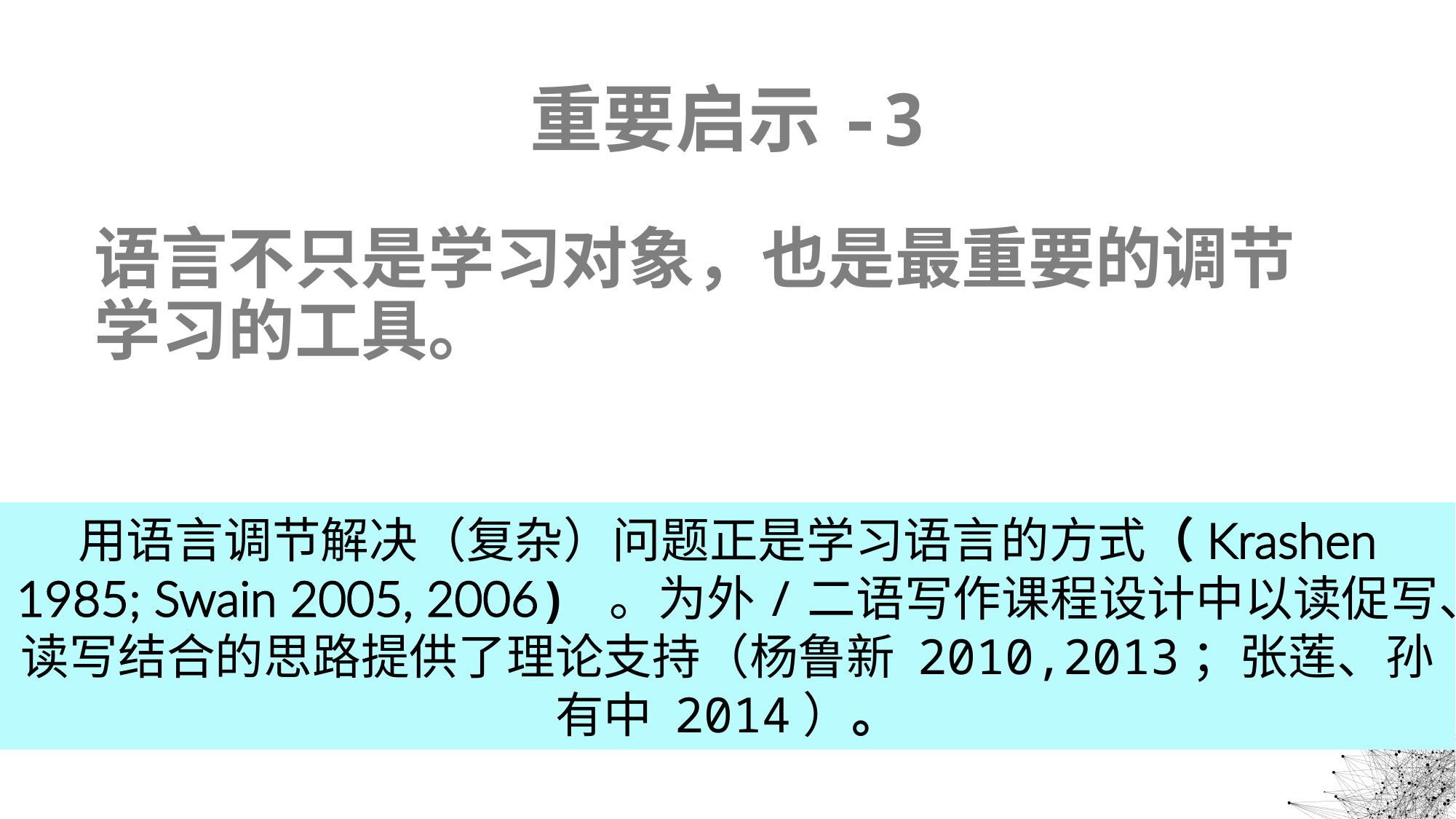

# 重要启示-3
语言不只是学习对象，也是最重要的调节学习的工具。

用语言调节解决（复杂）问题正是学习语言的方式（Krashen 1985; Swain 2005, 2006) 。为外/二语写作课程设计中以读促写、读写结合的思路提供了理论支持（杨鲁新 2010,2013；张莲、孙有中 2014）。